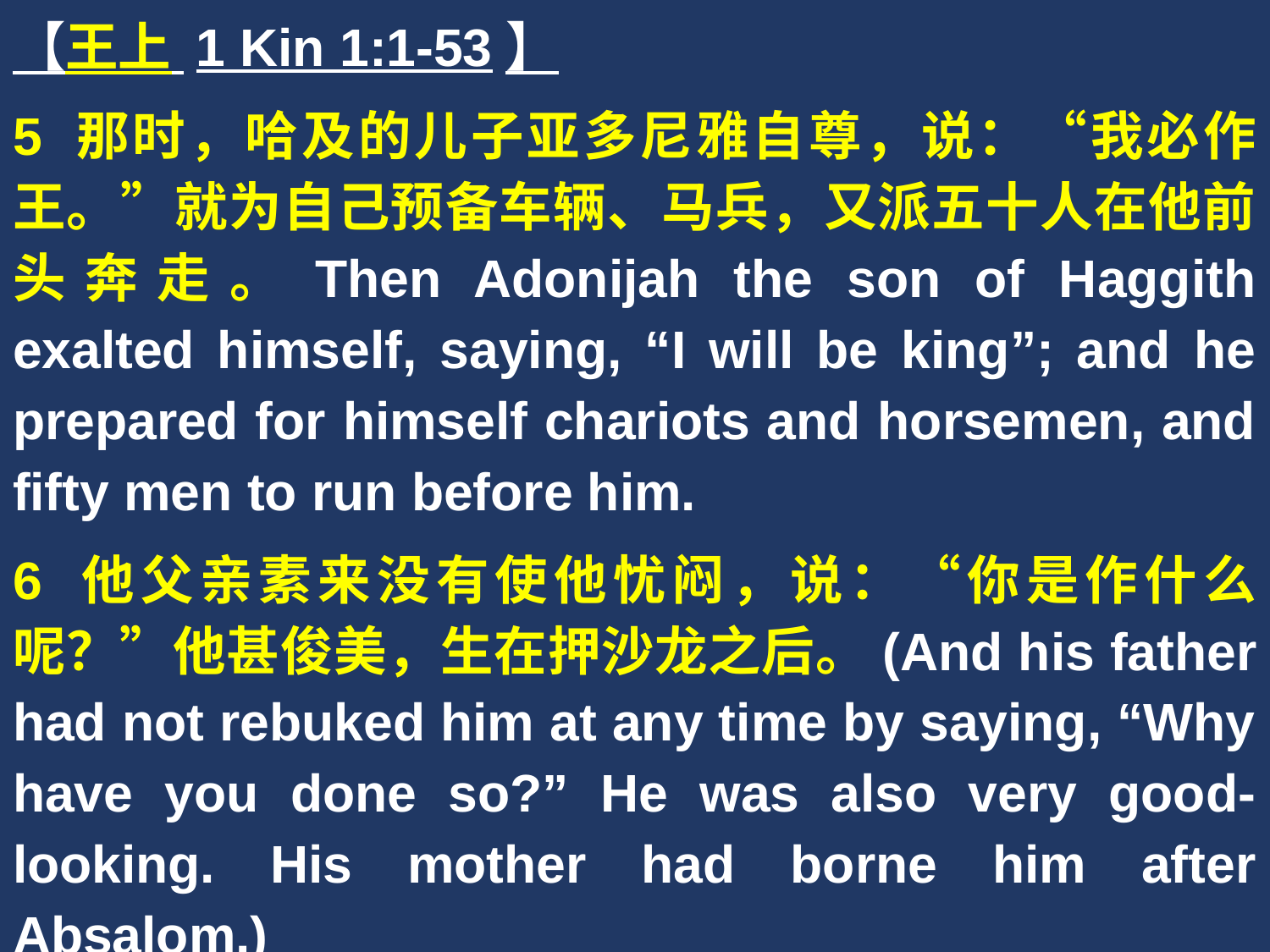

【王上 1 Kin 1:1-53】
5 那时，哈及的儿子亚多尼雅自尊，说：“我必作王。”就为自己预备车辆、马兵，又派五十人在他前头奔走。Then Adonijah the son of Haggith exalted himself, saying, “I will be king”; and he prepared for himself chariots and horsemen, and fifty men to run before him.
6 他父亲素来没有使他忧闷，说：“你是作什么呢？”他甚俊美，生在押沙龙之后。(And his father had not rebuked him at any time by saying, “Why have you done so?” He was also very good-looking. His mother had borne him after Absalom.)